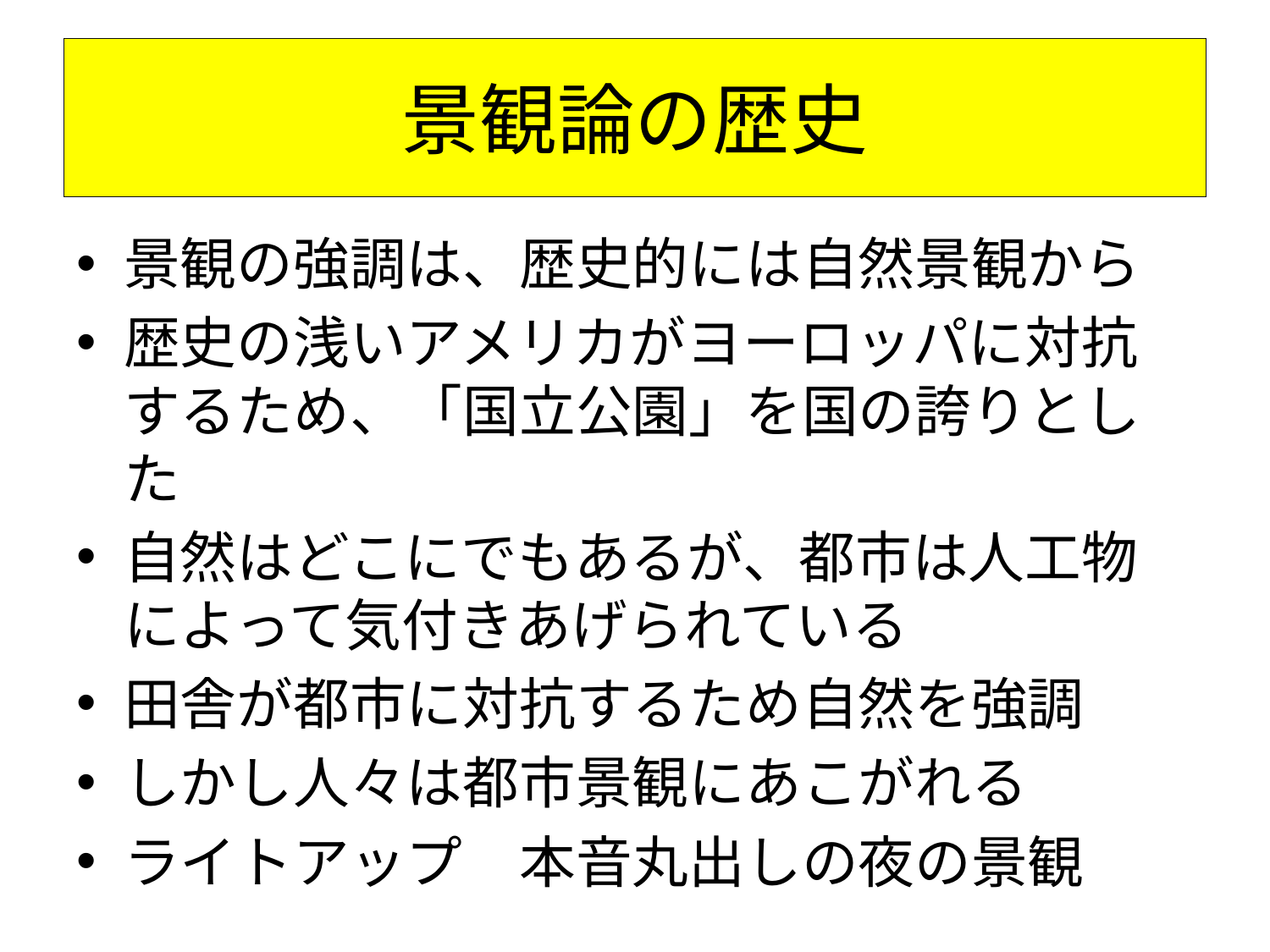

# 景観論の歴史
景観の強調は、歴史的には自然景観から
歴史の浅いアメリカがヨーロッパに対抗するため、「国立公園」を国の誇りとした
自然はどこにでもあるが、都市は人工物によって気付きあげられている
田舎が都市に対抗するため自然を強調
しかし人々は都市景観にあこがれる
ライトアップ　本音丸出しの夜の景観